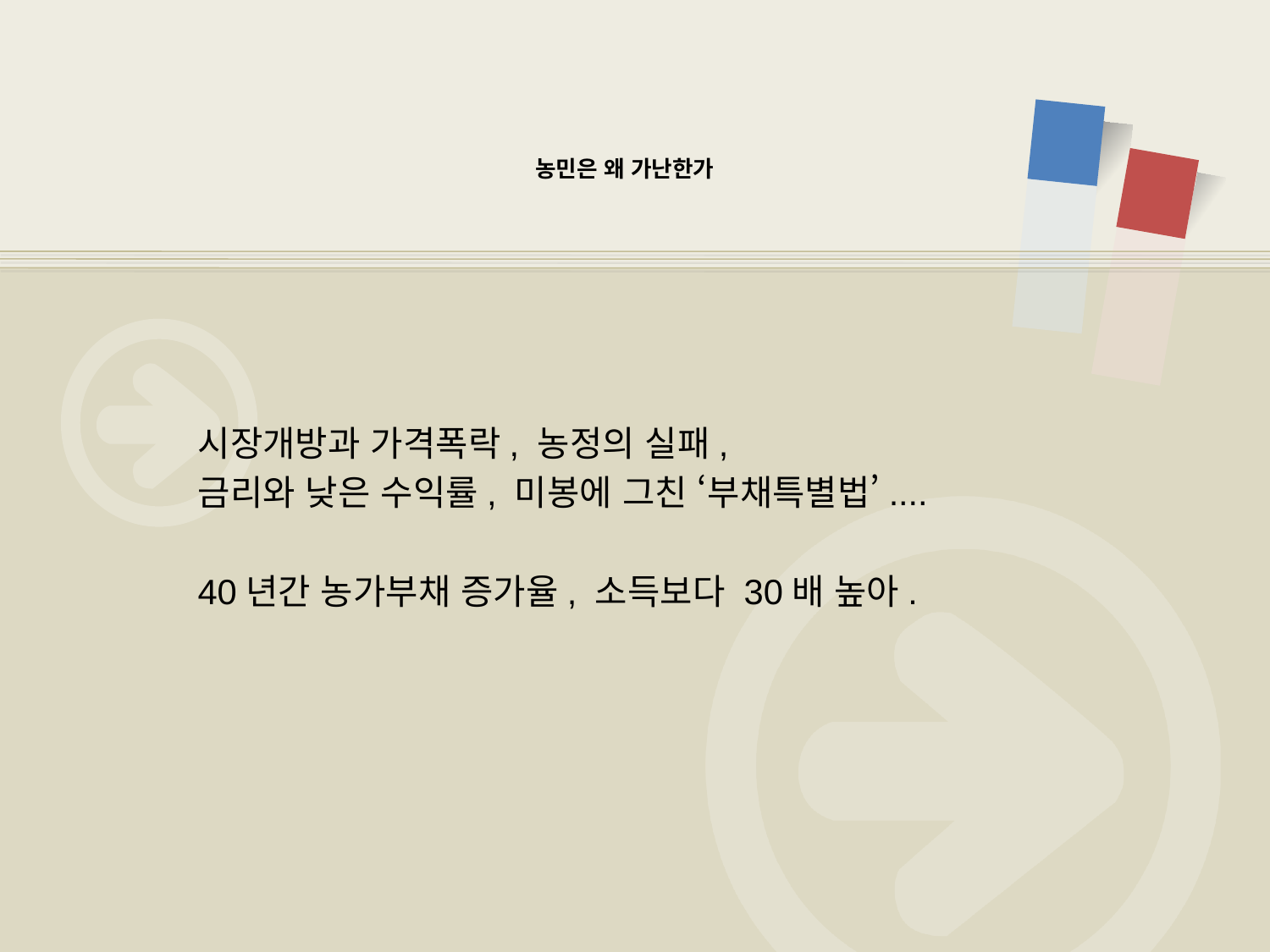

# 농민은 왜 가난한가
시장개방과 가격폭락, 농정의 실패,
금리와 낮은 수익률, 미봉에 그친 ‘부채특별법’....

40년간 농가부채 증가율, 소득보다 30배 높아.